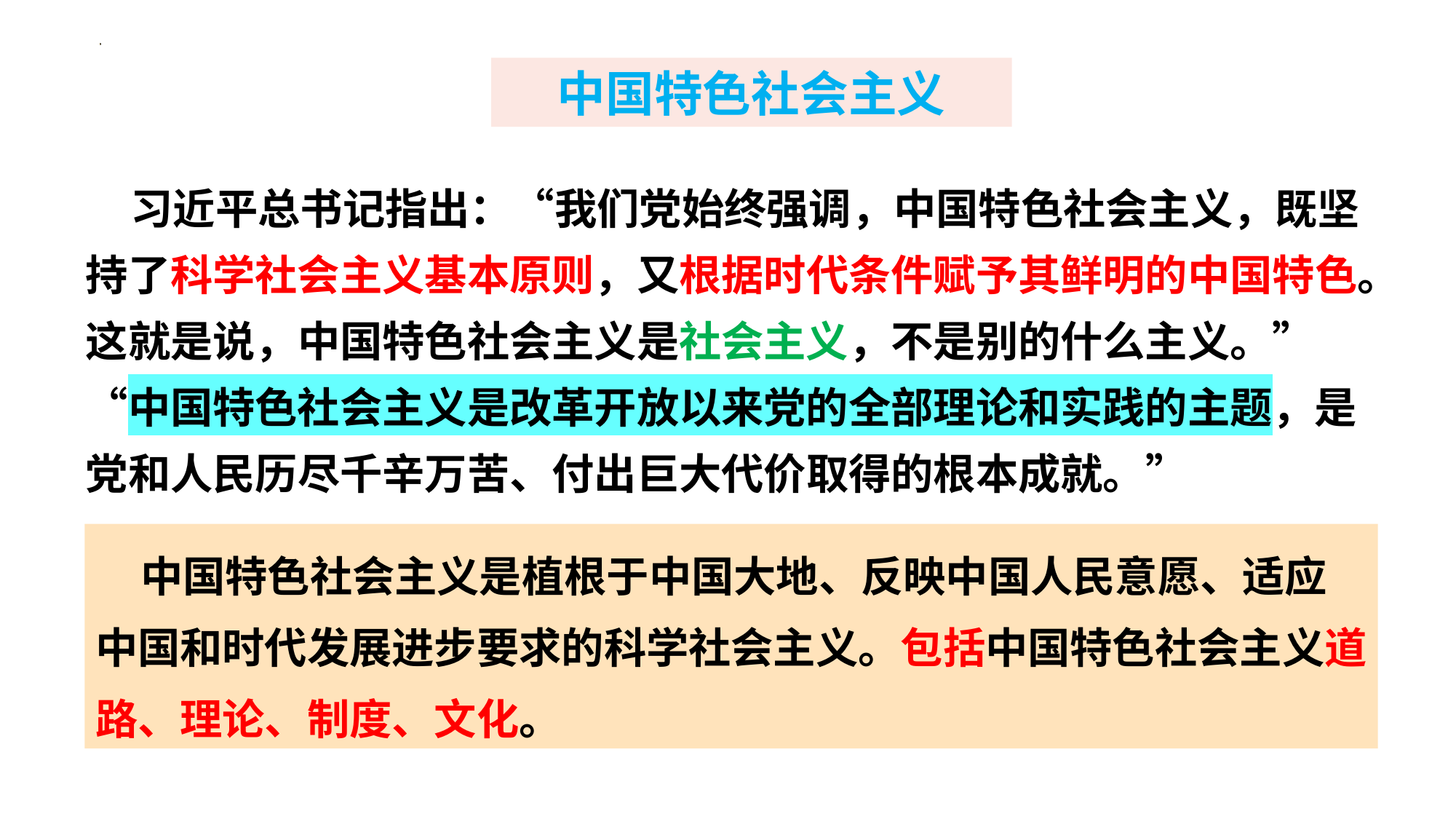

中国特色社会主义
    习近平总书记指出：“我们党始终强调，中国特色社会主义，既坚持了科学社会主义基本原则，又根据时代条件赋予其鲜明的中国特色。这就是说，中国特色社会主义是社会主义，不是别的什么主义。”“中国特色社会主义是改革开放以来党的全部理论和实践的主题，是党和人民历尽千辛万苦、付出巨大代价取得的根本成就。”
    中国特色社会主义是植根于中国大地、反映中国人民意愿、适应中国和时代发展进步要求的科学社会主义。包括中国特色社会主义道路、理论、制度、文化。